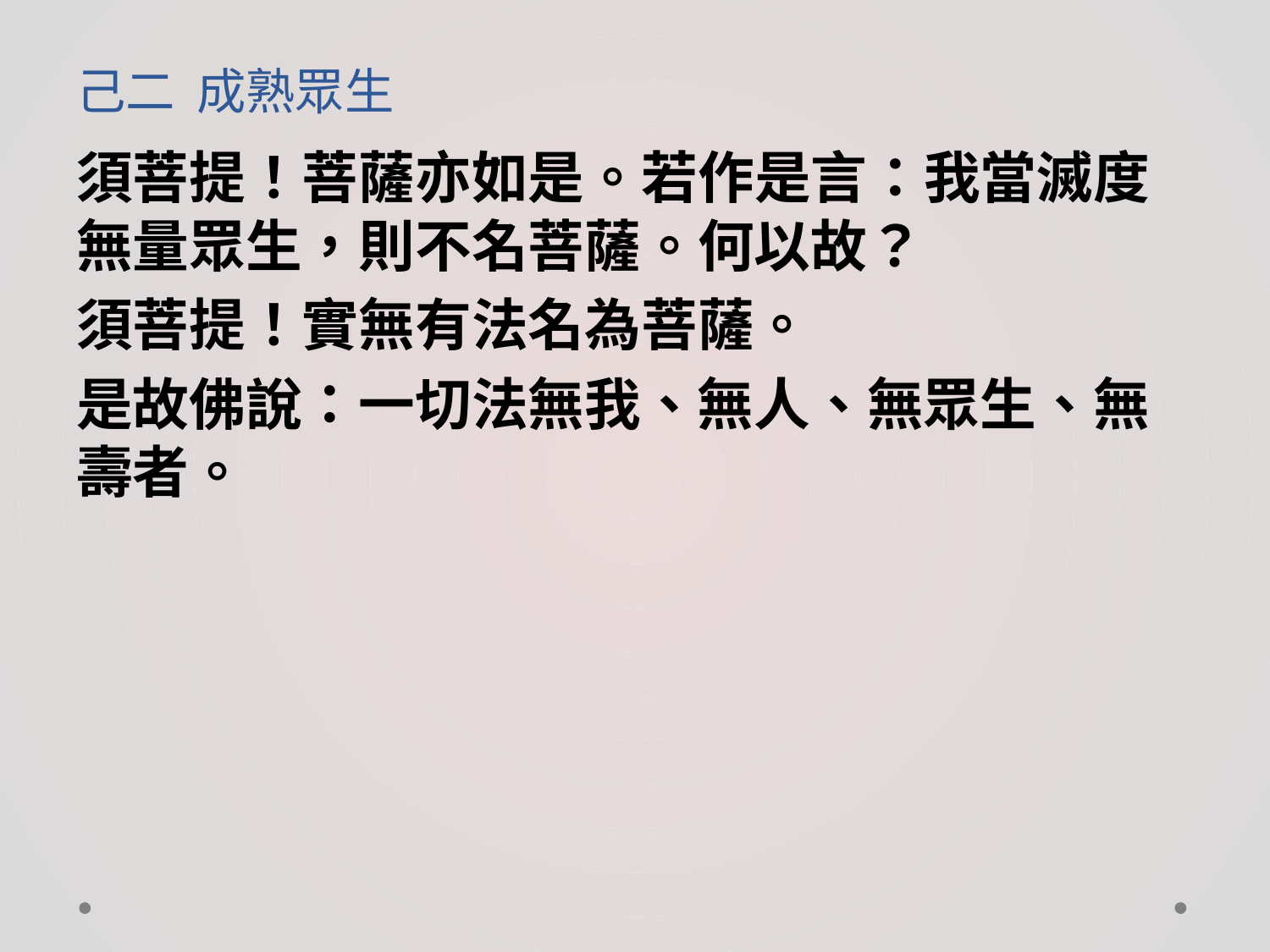

# 己二  成熟眾生
須菩提！菩薩亦如是。若作是言：我當滅度無量眾生，則不名菩薩。何以故？
須菩提！實無有法名為菩薩。
是故佛說：一切法無我、無人、無眾生、無壽者。